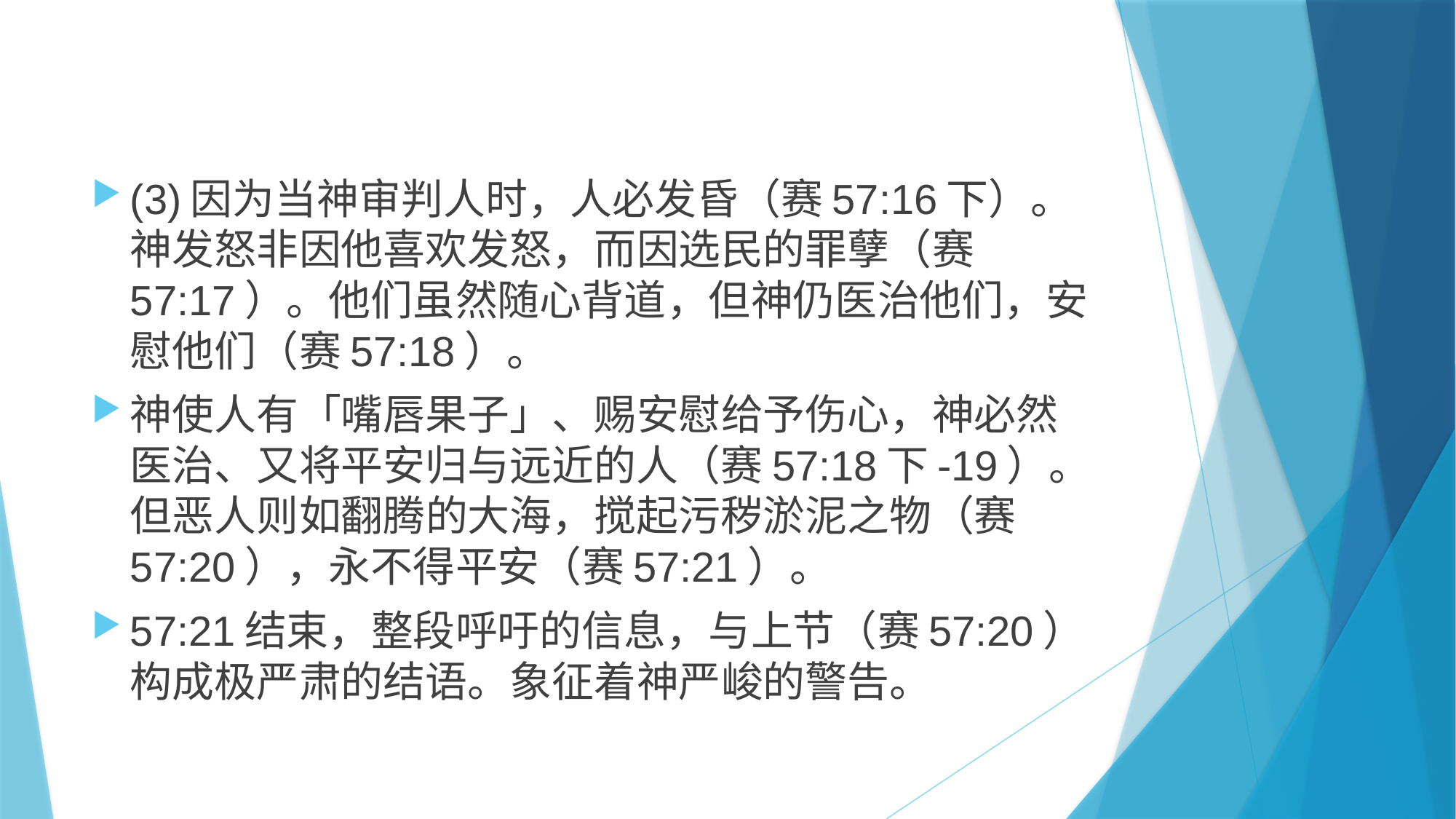

#
(3)因为当神审判人时，人必发昏（赛57:16下）。神发怒非因他喜欢发怒，而因选民的罪孽（赛57:17）。他们虽然随心背道，但神仍医治他们，安慰他们（赛57:18）。
神使人有「嘴唇果子」、赐安慰给予伤心，神必然医治、又将平安归与远近的人（赛57:18下-19）。但恶人则如翻腾的大海，搅起污秽淤泥之物（赛57:20），永不得平安（赛57:21）。
57:21结束，整段呼吁的信息，与上节（赛57:20）构成极严肃的结语。象征着神严峻的警告。